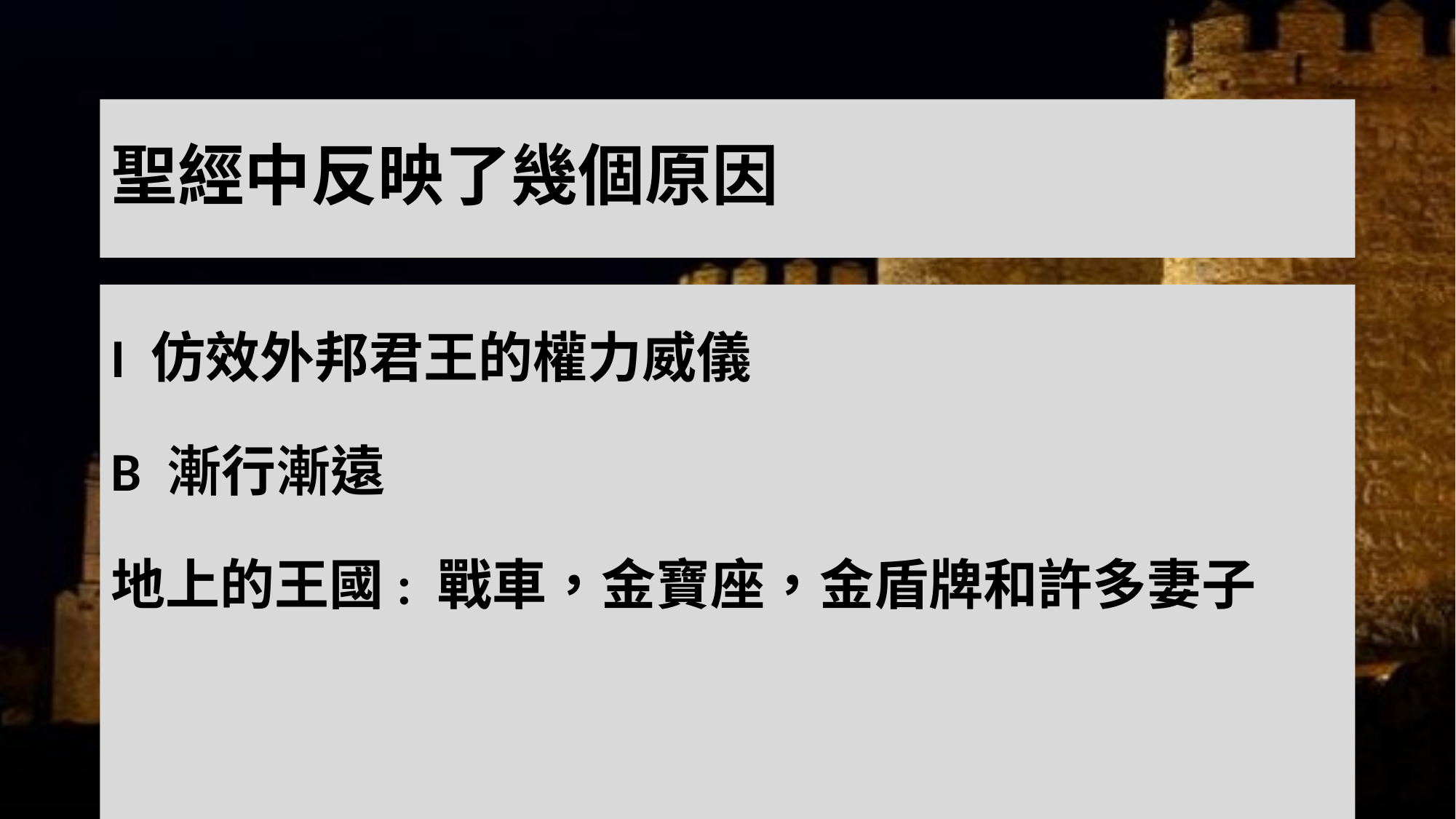

# 聖經中反映了幾個原因
I 仿效外邦君王的權力威儀
B 漸行漸遠
地上的王國: 戰車，金寶座，金盾牌和許多妻子